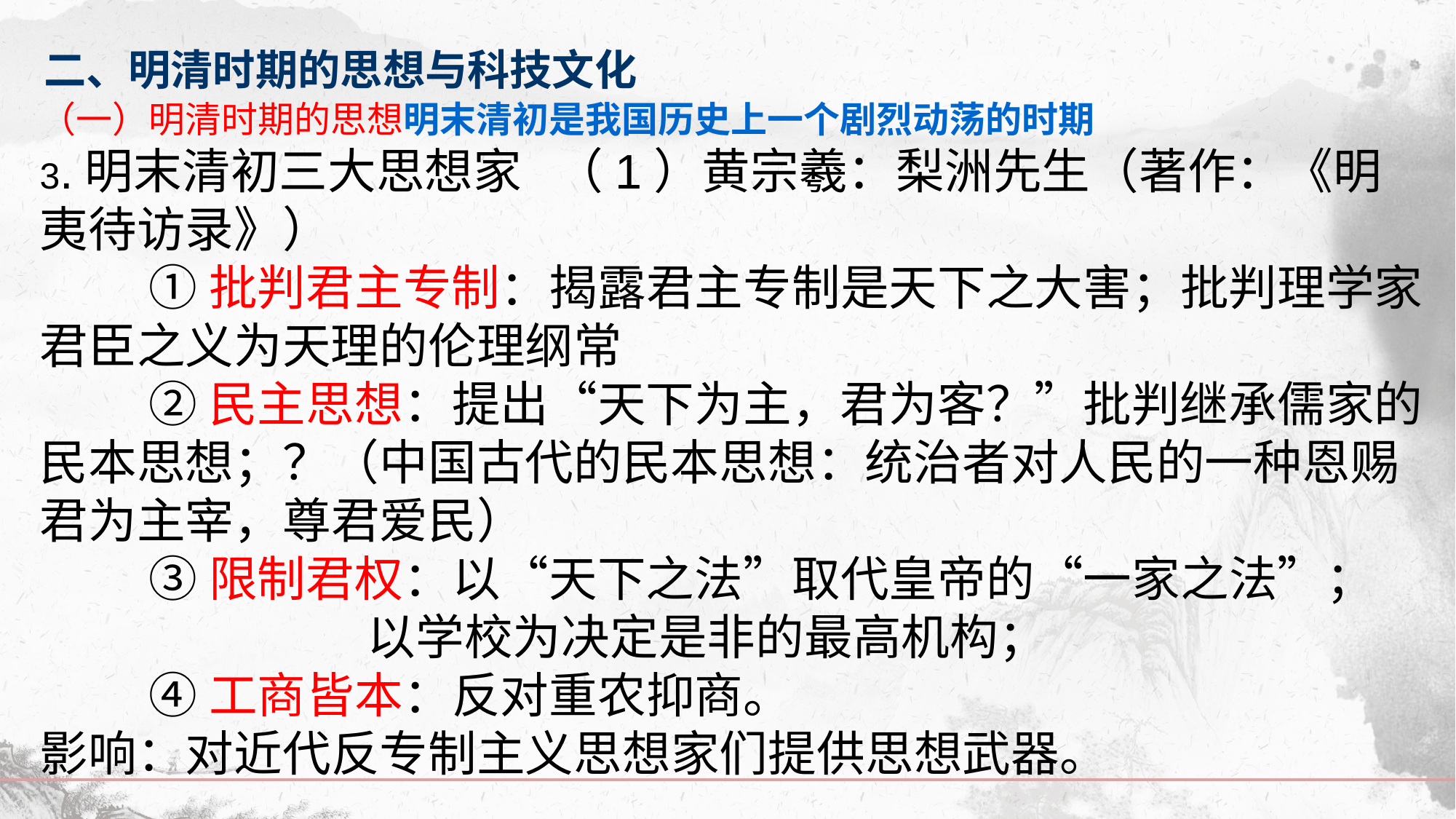

二、明清时期的思想与科技文化
（一）明清时期的思想明末清初是我国历史上一个剧烈动荡的时期
3.明末清初三大思想家   （1）黄宗羲：梨洲先生（著作：《明夷待访录》）
	①批判君主专制：揭露君主专制是天下之大害；批判理学家君臣之义为天理的伦理纲常
	②民主思想：提出“天下为主，君为客？”批判继承儒家的民本思想；？（中国古代的民本思想：统治者对人民的一种恩赐君为主宰，尊君爱民）
	③限制君权：以“天下之法”取代皇帝的“一家之法”；
			以学校为决定是非的最高机构；
	④工商皆本：反对重农抑商。
影响：对近代反专制主义思想家们提供思想武器。